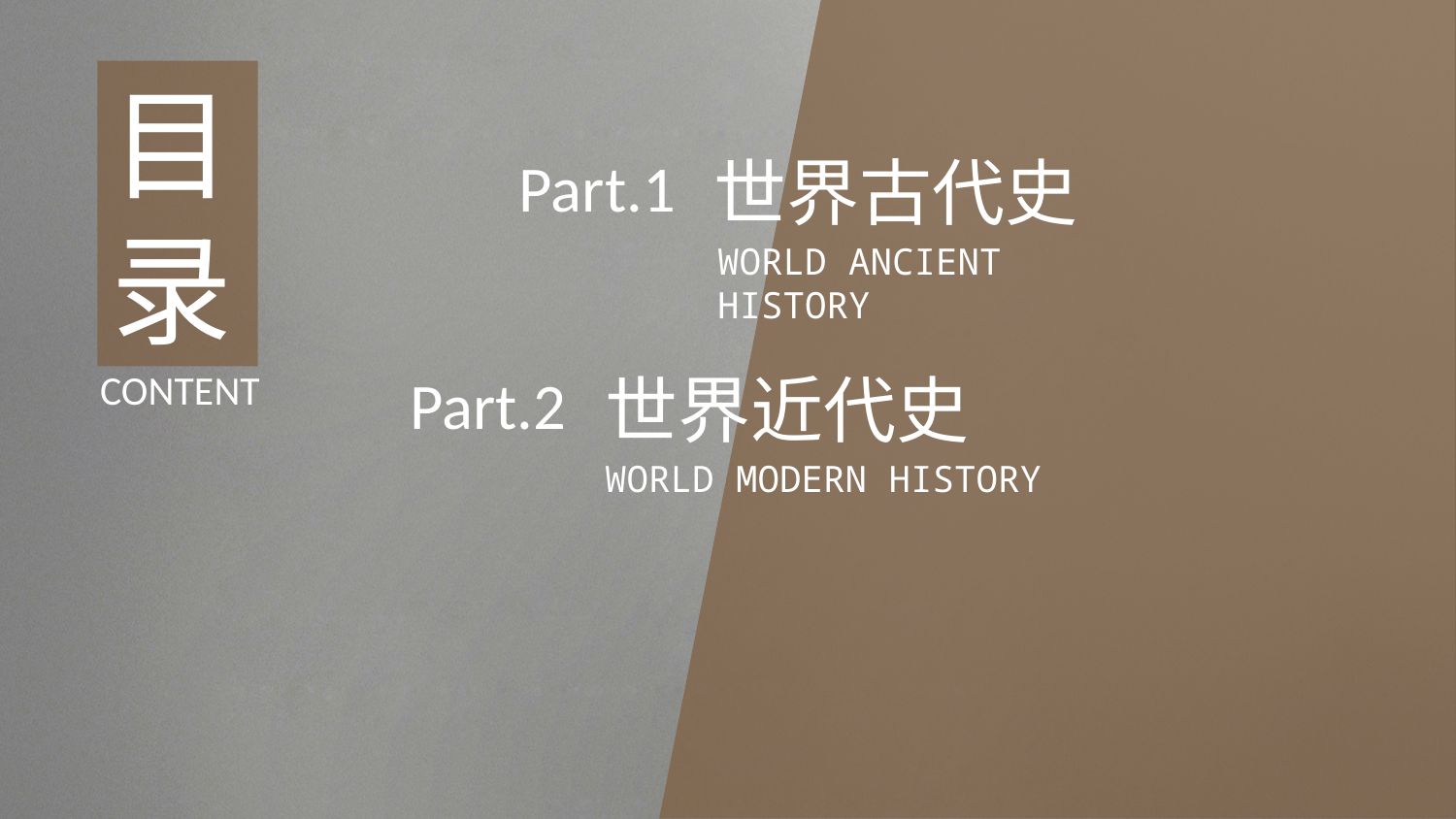

目
录
CONTENT
Part.1
世界古代史
WORLD ANCIENT HISTORY

Part.2
世界近代史
WORLD MODERN HISTORY